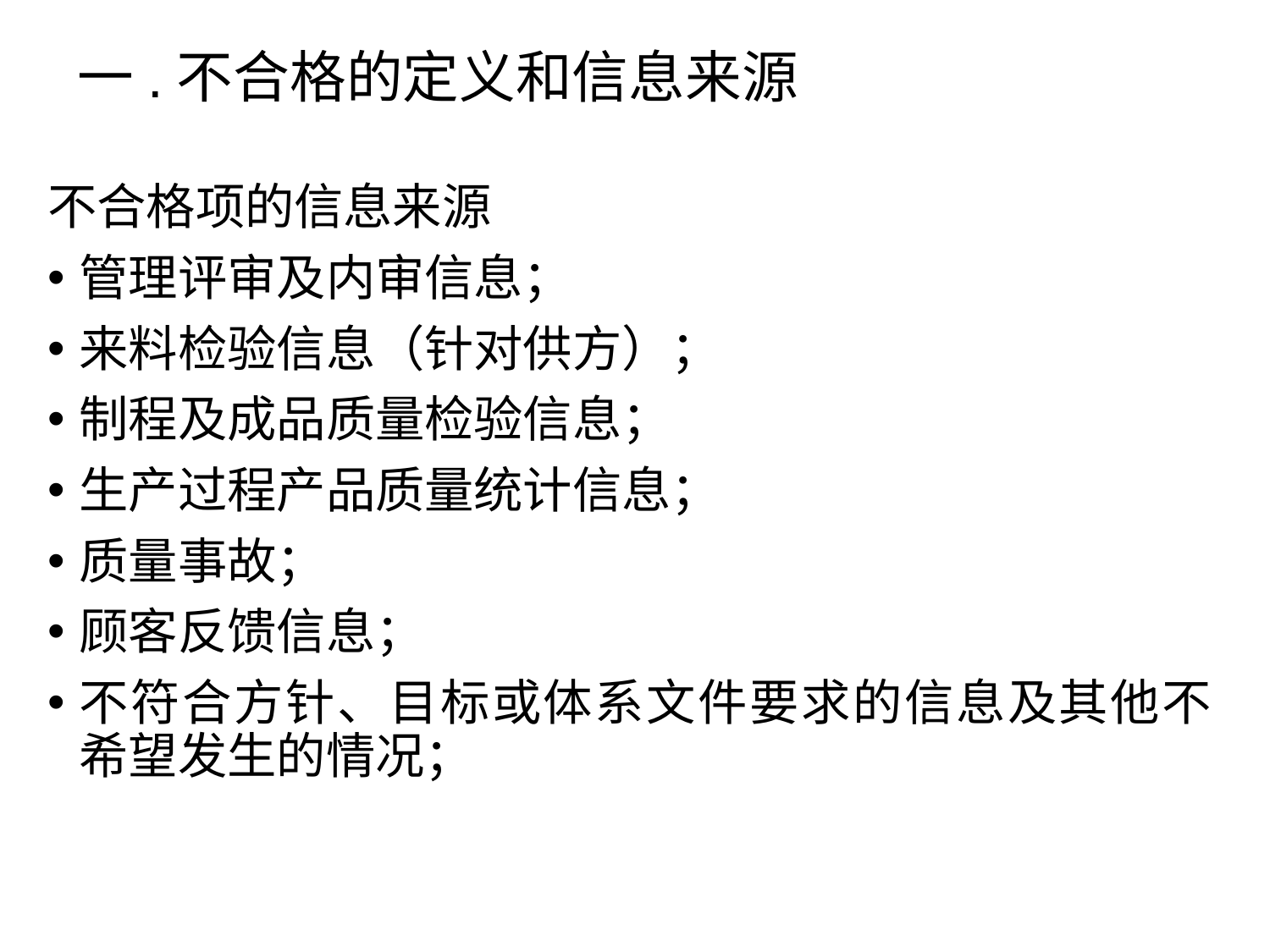

# 一.不合格的定义和信息来源
不合格项的信息来源
管理评审及内审信息；
来料检验信息（针对供方）；
制程及成品质量检验信息；
生产过程产品质量统计信息；
质量事故；
顾客反馈信息；
不符合方针、目标或体系文件要求的信息及其他不希望发生的情况；